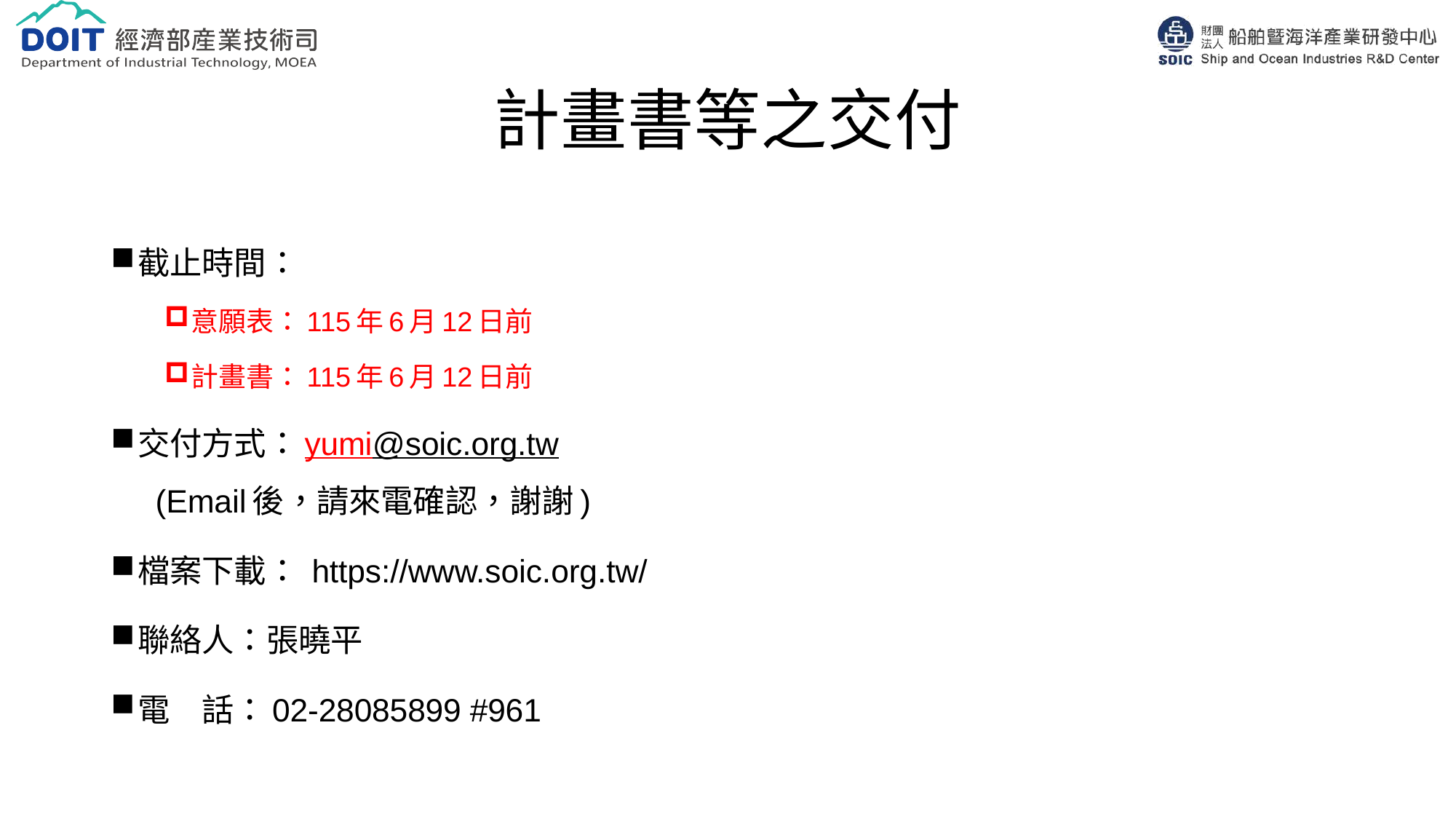

# 計畫書等之交付
截止時間：
意願表：115年6月12日前
計畫書：115年6月12日前
交付方式：yumi@soic.org.tw
  (Email後，請來電確認，謝謝)
檔案下載： https://www.soic.org.tw/
聯絡人：張曉平
電　話：02-28085899 #961